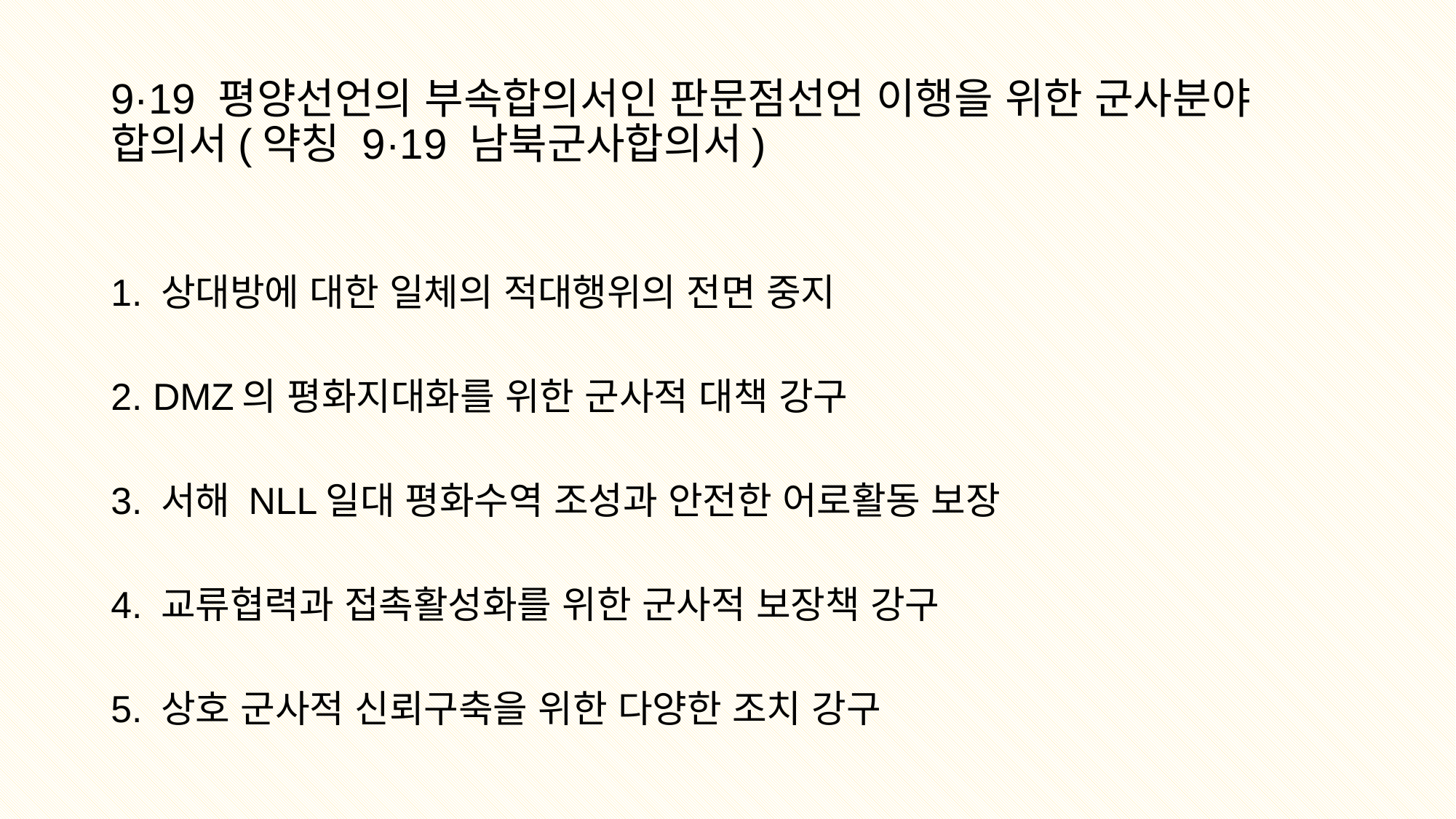

# 9·19 평양선언의 부속합의서인 판문점선언 이행을 위한 군사분야 합의서(약칭 9·19 남북군사합의서)
1. 상대방에 대한 일체의 적대행위의 전면 중지
2. DMZ의 평화지대화를 위한 군사적 대책 강구
3. 서해 NLL일대 평화수역 조성과 안전한 어로활동 보장
4. 교류협력과 접촉활성화를 위한 군사적 보장책 강구
5. 상호 군사적 신뢰구축을 위한 다양한 조치 강구